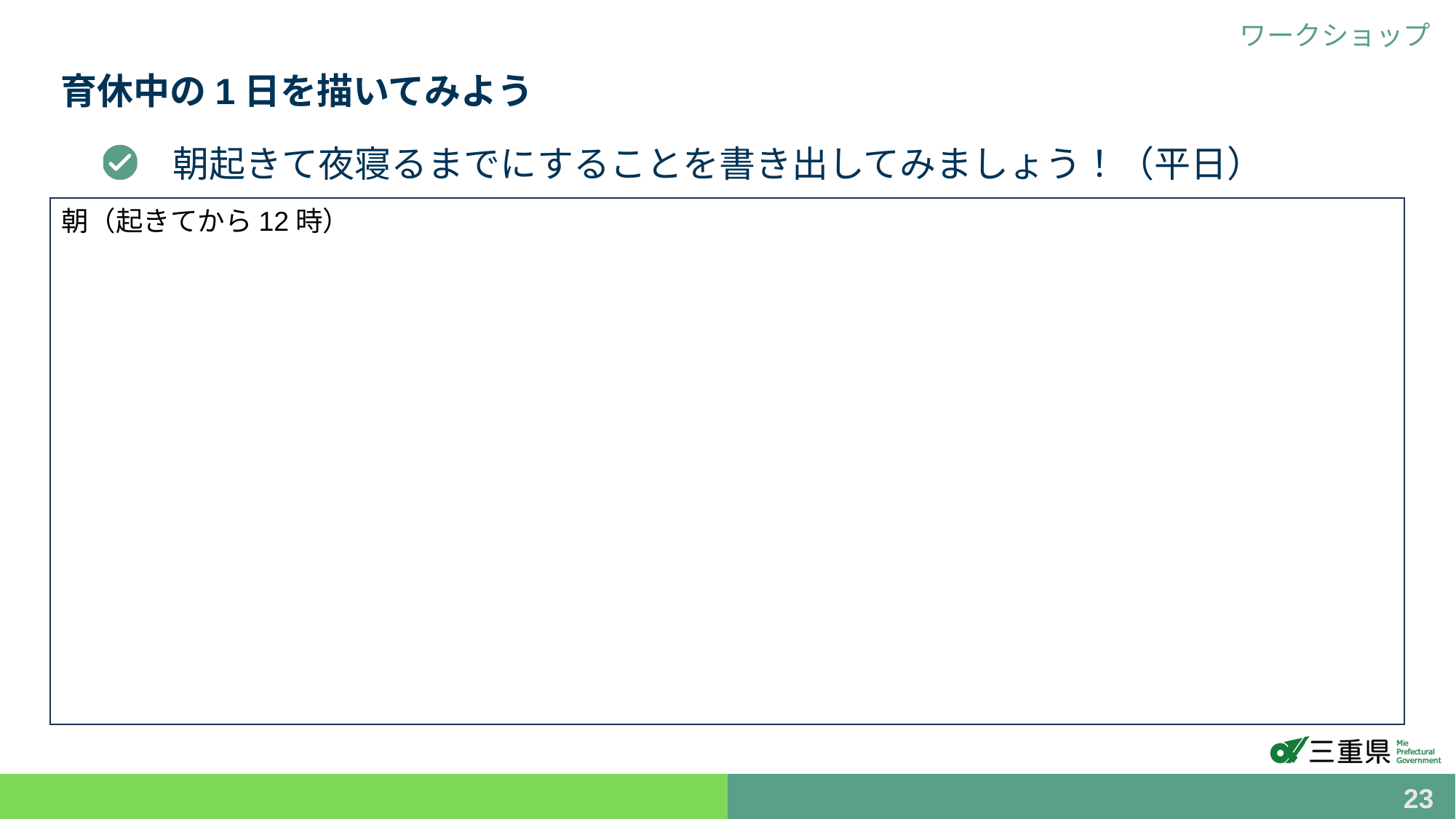

ワークショップ
育休中の1日を描いてみよう
朝起きて夜寝るまでにすることを書き出してみましょう！（平日）

朝（起きてから12時）